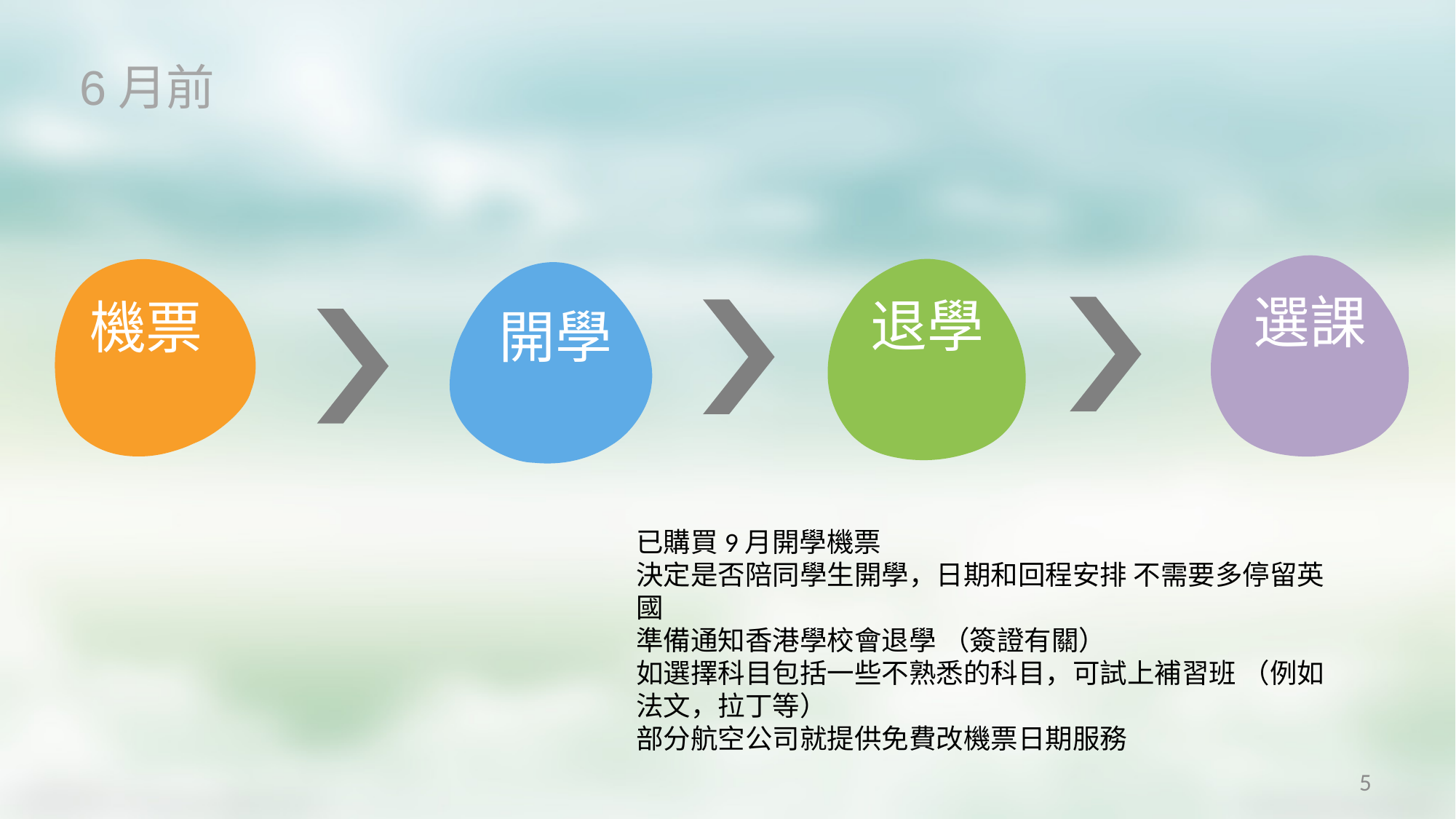

6月前

選課

退學
機票

開學
已購買9月開學機票
決定是否陪同學生開學，日期和回程安排 不需要多停留英國
準備通知香港學校會退學 （簽證有關）
如選擇科目包括一些不熟悉的科目，可試上補習班 （例如法文，拉丁等）
部分航空公司就提供免費改機票日期服務
5